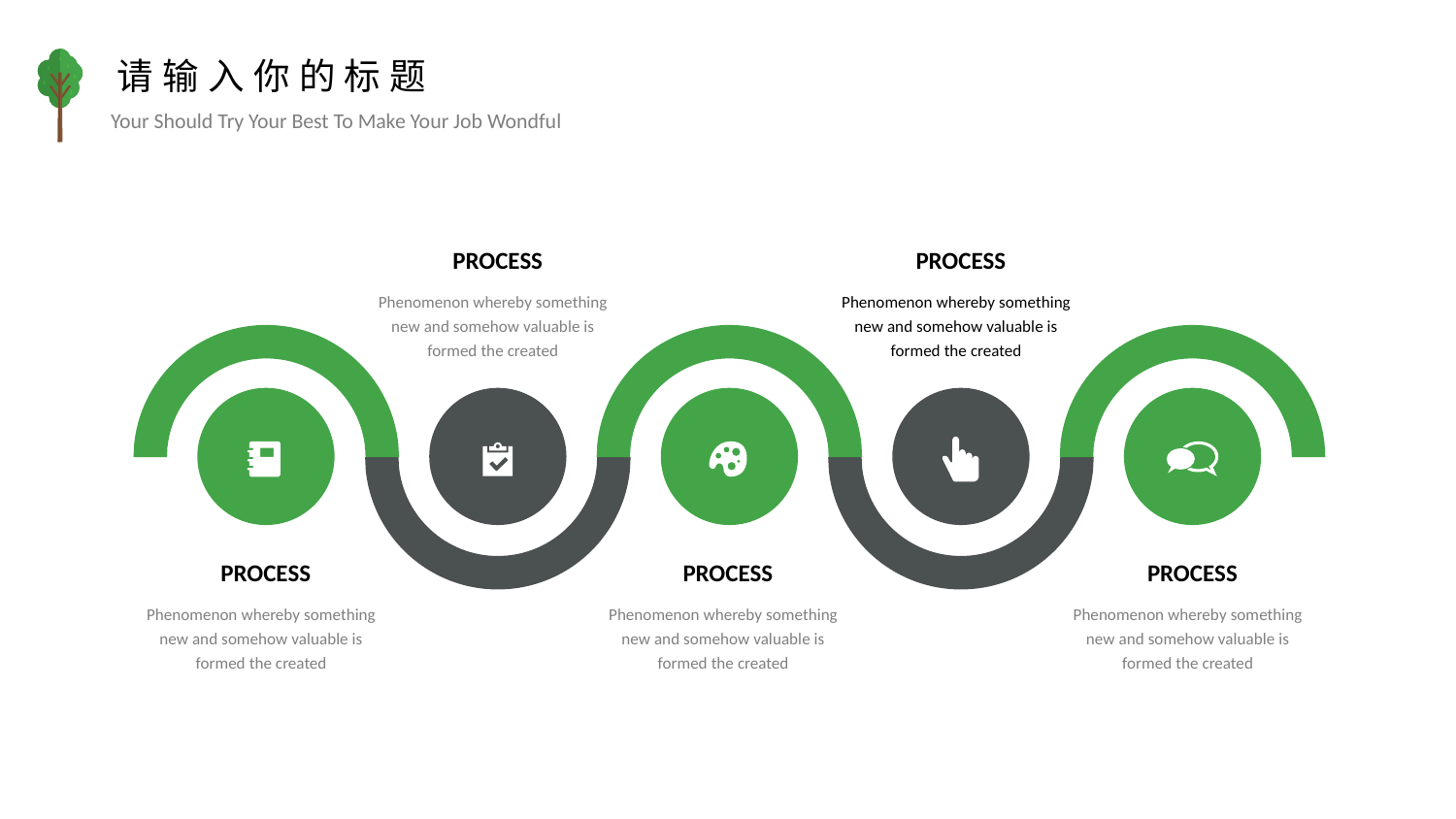

请输入你的标题
Your Should Try Your Best To Make Your Job Wondful
PROCESS
PROCESS
Phenomenon whereby something new and somehow valuable is formed the created
Phenomenon whereby something new and somehow valuable is formed the created

PROCESS
PROCESS
PROCESS
Phenomenon whereby something new and somehow valuable is formed the created
Phenomenon whereby something new and somehow valuable is formed the created
Phenomenon whereby something new and somehow valuable is formed the created